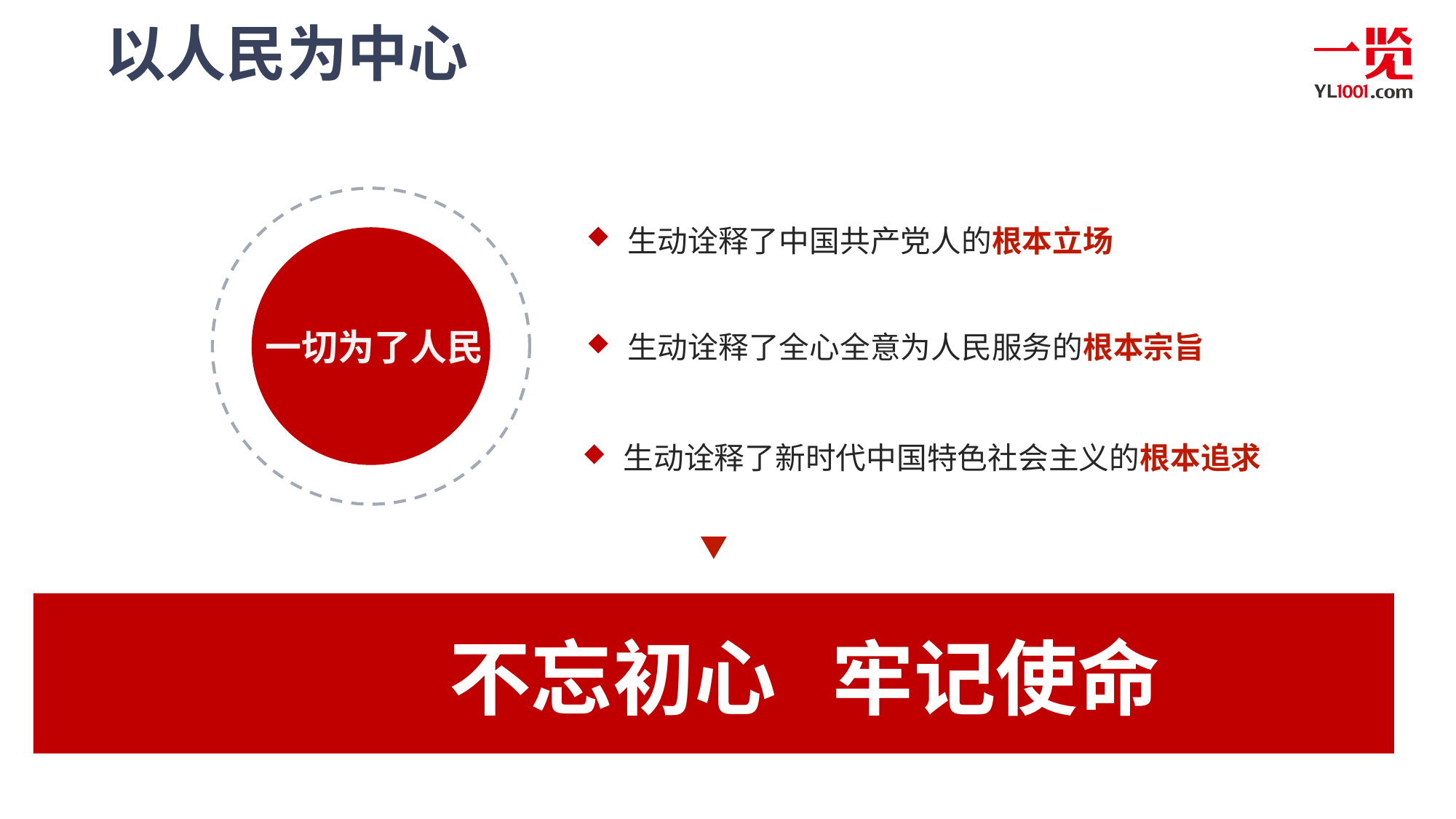

# 以人民为中心

生动诠释了中国共产党人的根本立场
生动诠释了全心全意为人民服务的根本宗旨
一切为了人民
生动诠释了新时代中国特色社会主义的根本追求

不忘初心   牢记使命